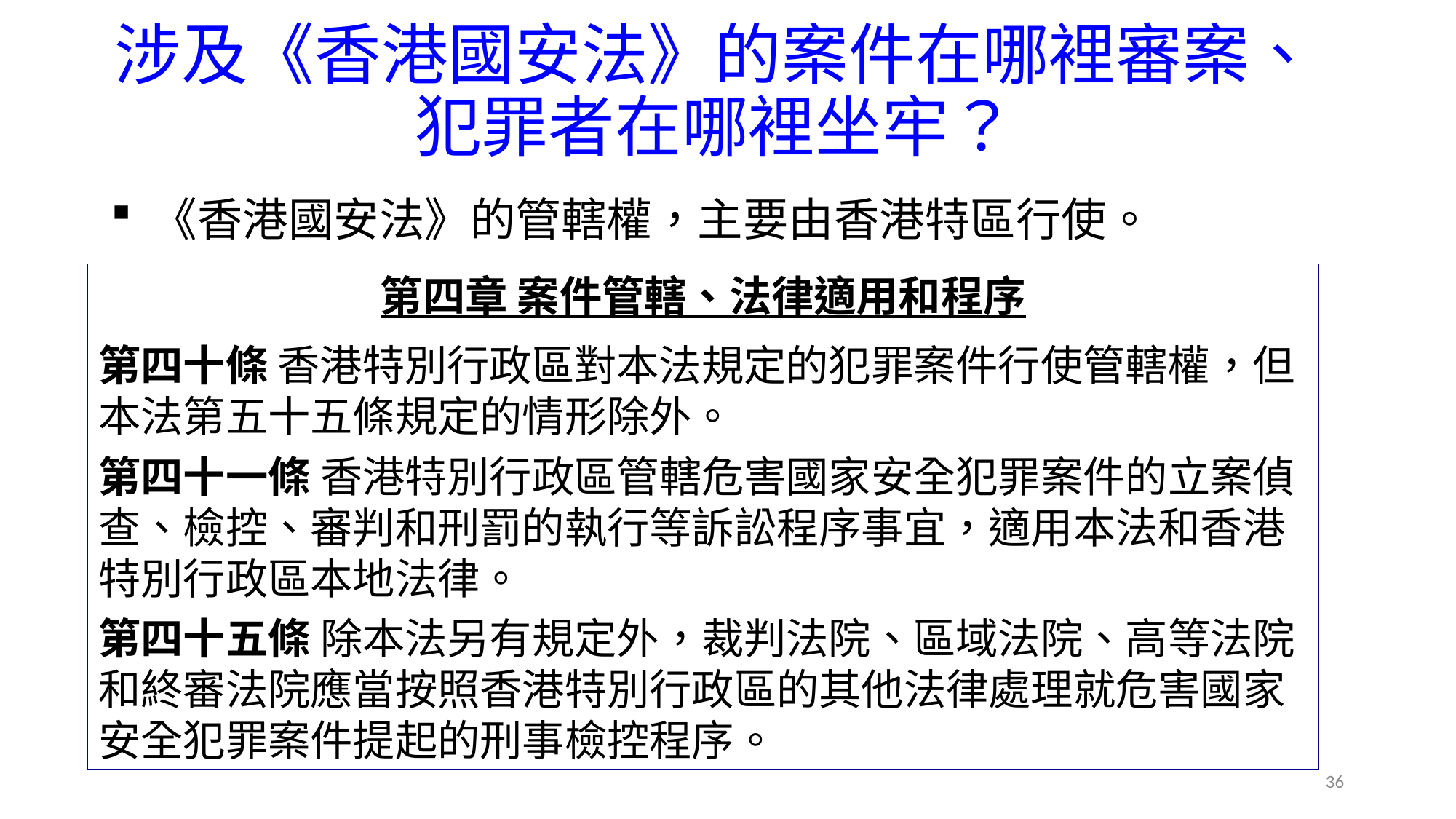

# 涉及《香港國安法》的案件在哪裡審案、犯罪者在哪裡坐牢？
《香港國安法》的管轄權，主要由香港特區行使。
第四章 案件管轄、法律適用和程序
第四十條 香港特別行政區對本法規定的犯罪案件行使管轄權，但本法第五十五條規定的情形除外。
第四十一條 香港特別行政區管轄危害國家安全犯罪案件的立案偵查、檢控、審判和刑罰的執行等訴訟程序事宜，適用本法和香港特別行政區本地法律。
第四十五條 除本法另有規定外，裁判法院、區域法院、高等法院和終審法院應當按照香港特別行政區的其他法律處理就危害國家安全犯罪案件提起的刑事檢控程序。
36